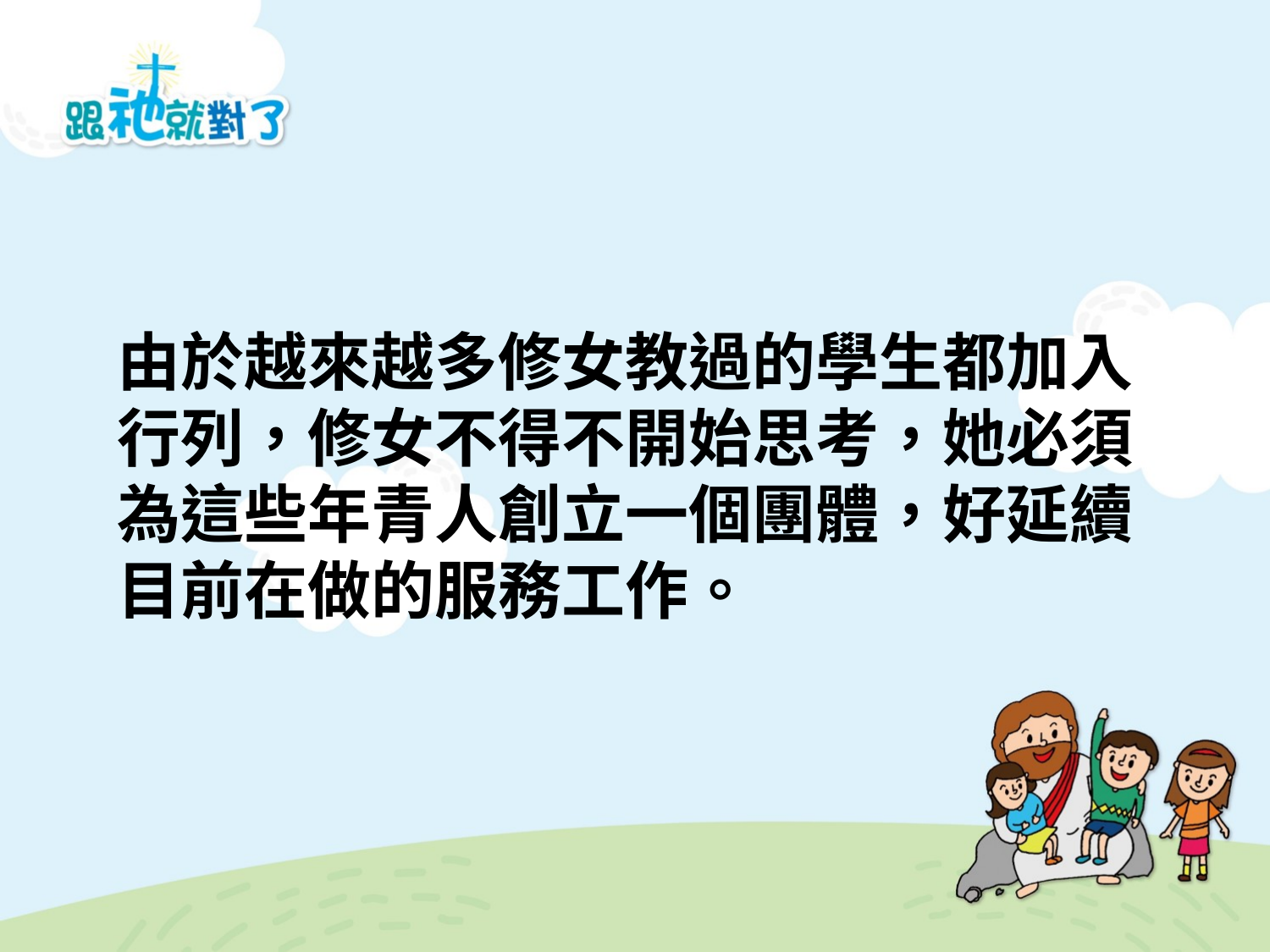

由於越來越多修女教過的學生都加入行列，修女不得不開始思考，她必須為這些年青人創立一個團體，好延續目前在做的服務工作。